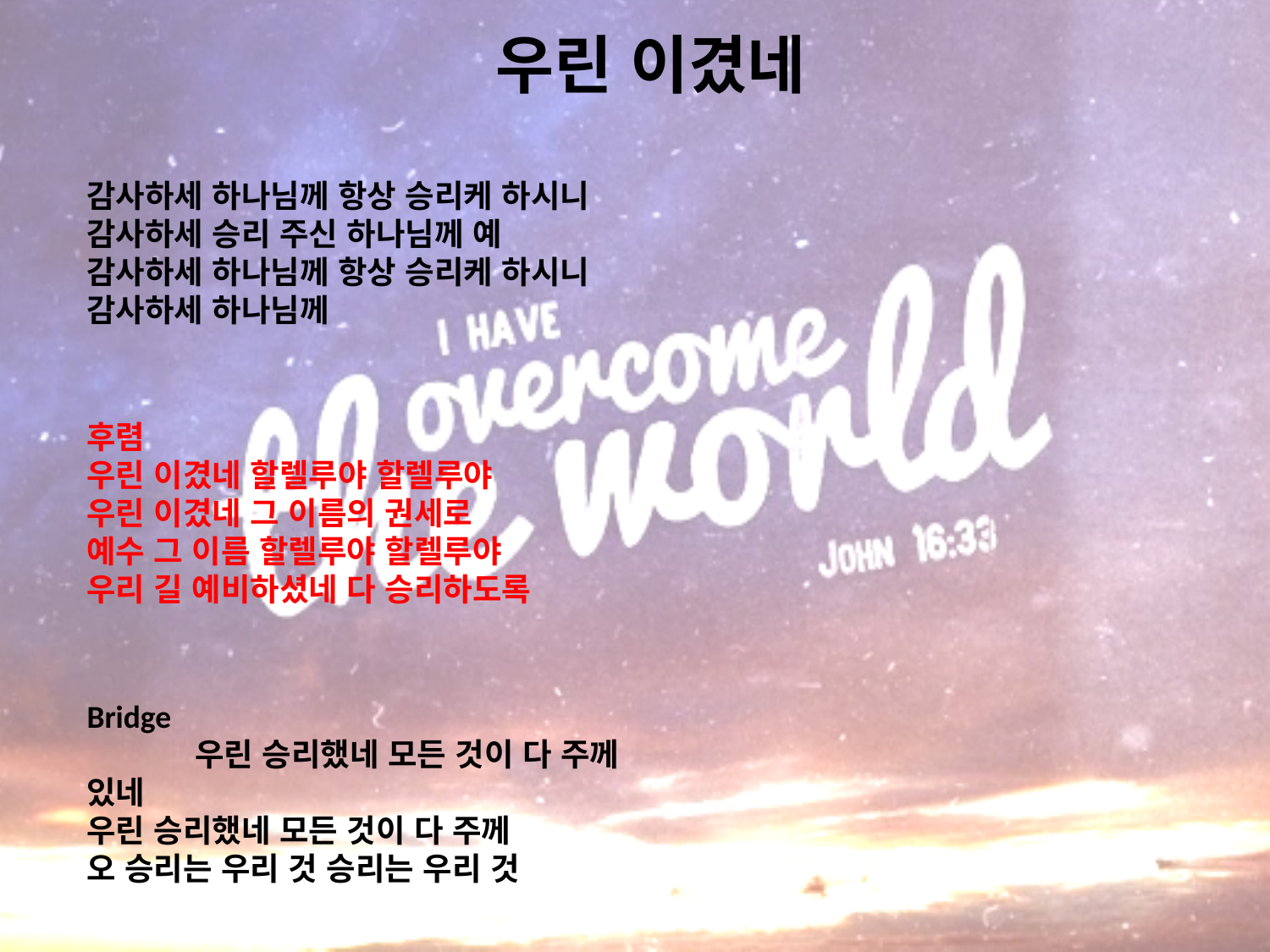

# 우린 이겼네
감사하세 하나님께 항상 승리케 하시니
감사하세 승리 주신 하나님께 예
감사하세 하나님께 항상 승리케 하시니
감사하세 하나님께

후렴
우린 이겼네 할렐루야 할렐루야
우린 이겼네 그 이름의 권세로
예수 그 이름 할렐루야 할렐루야
우리 길 예비하셨네 다 승리하도록

Bridge                                                                                  우린 승리했네 모든 것이 다 주께 있네
우린 승리했네 모든 것이 다 주께
오 승리는 우리 것 승리는 우리 것